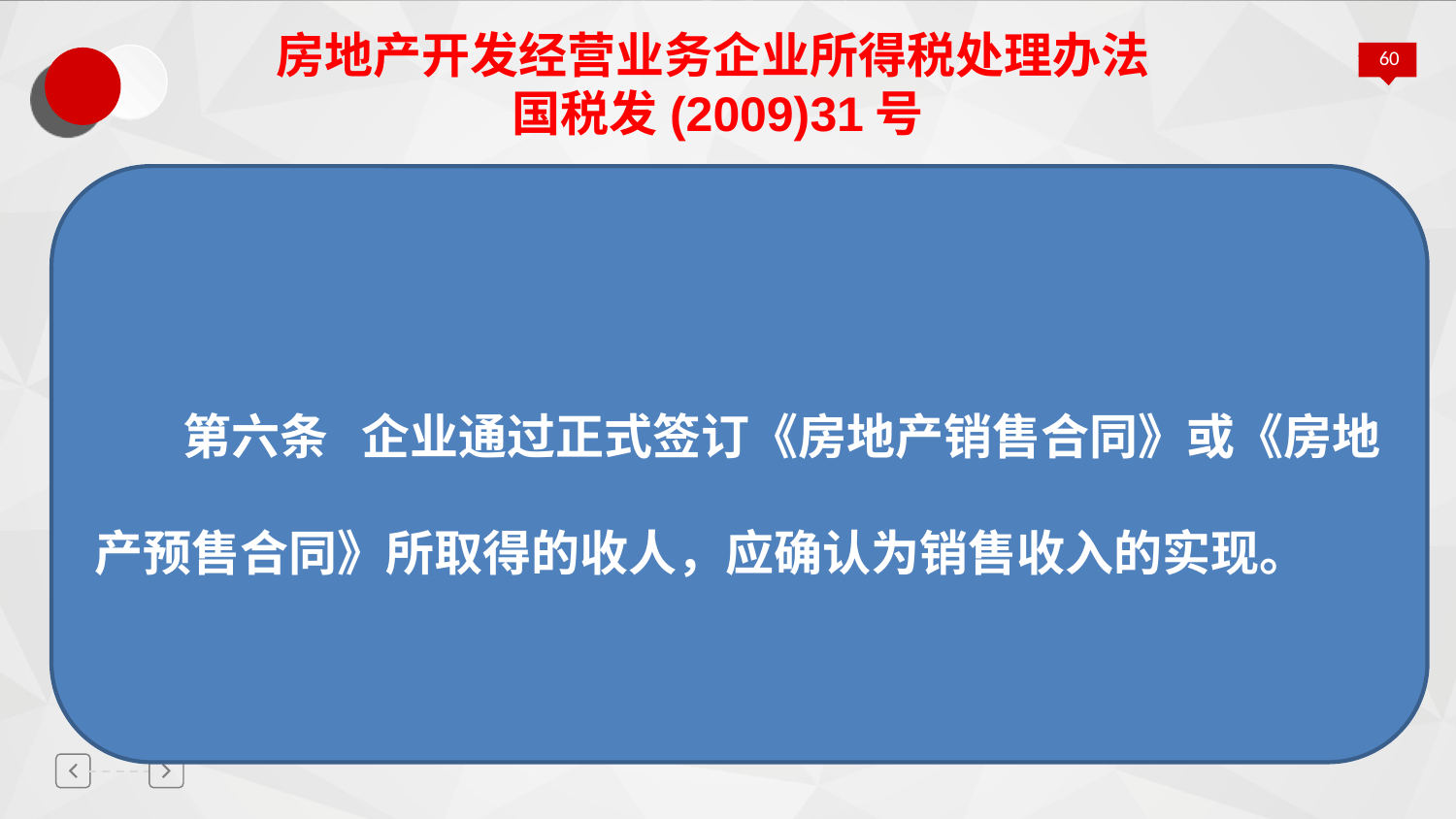

# 房地产开发经营业务企业所得税处理办法 国税发(2009)31号
       第六条   企业通过正式签订《房地产销售合同》或《房地产预售合同》所取得的收人，应确认为销售收入的实现。